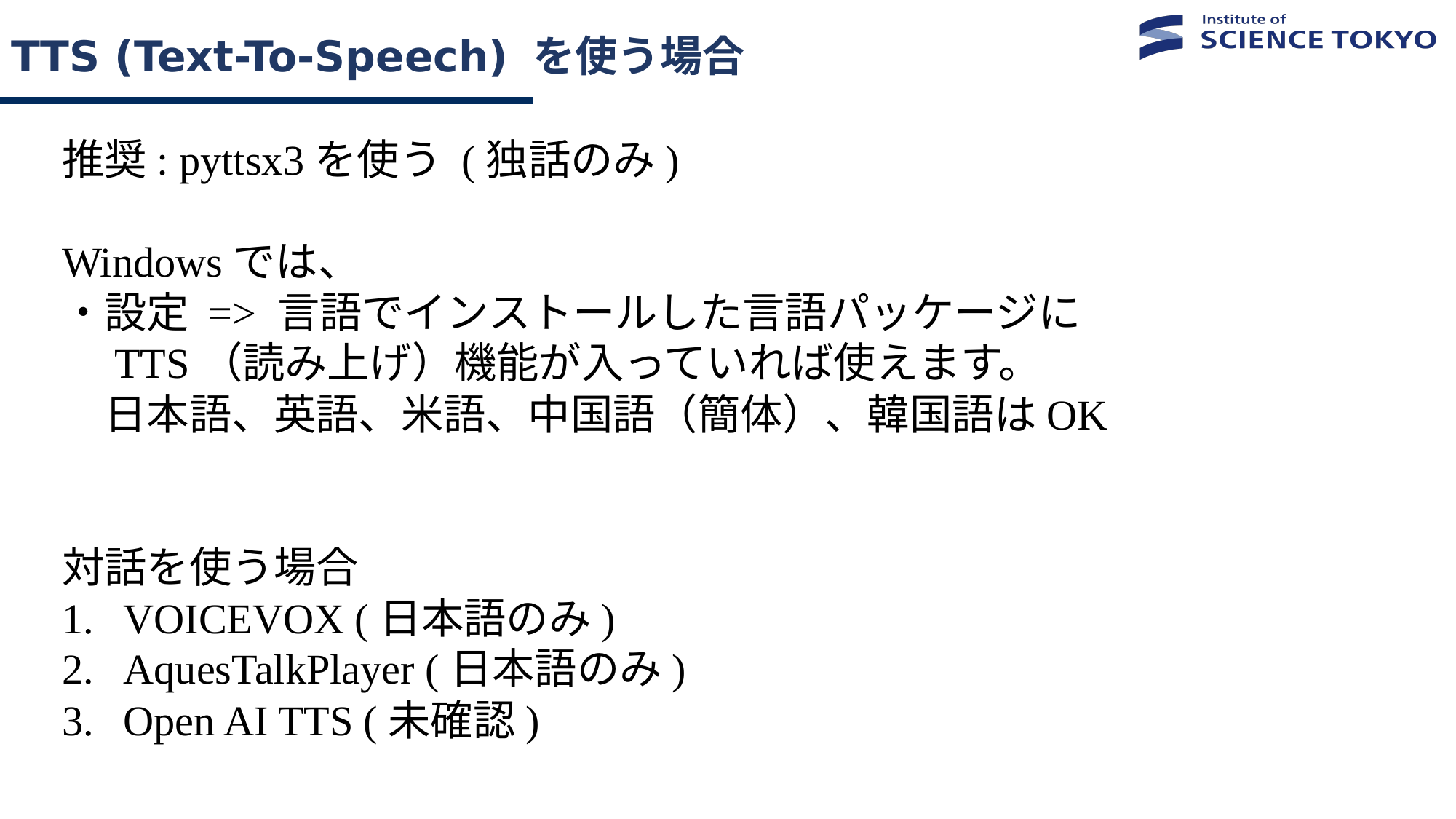

# TTS (Text-To-Speech) を使う場合
推奨: pyttsx3を使う (独話のみ)

Windowsでは、
・設定 => 言語でインストールした言語パッケージに
　TTS（読み上げ）機能が入っていれば使えます。
　日本語、英語、米語、中国語（簡体）、韓国語はOK

対話を使う場合
VOICEVOX (日本語のみ)
AquesTalkPlayer (日本語のみ)
Open AI TTS (未確認)